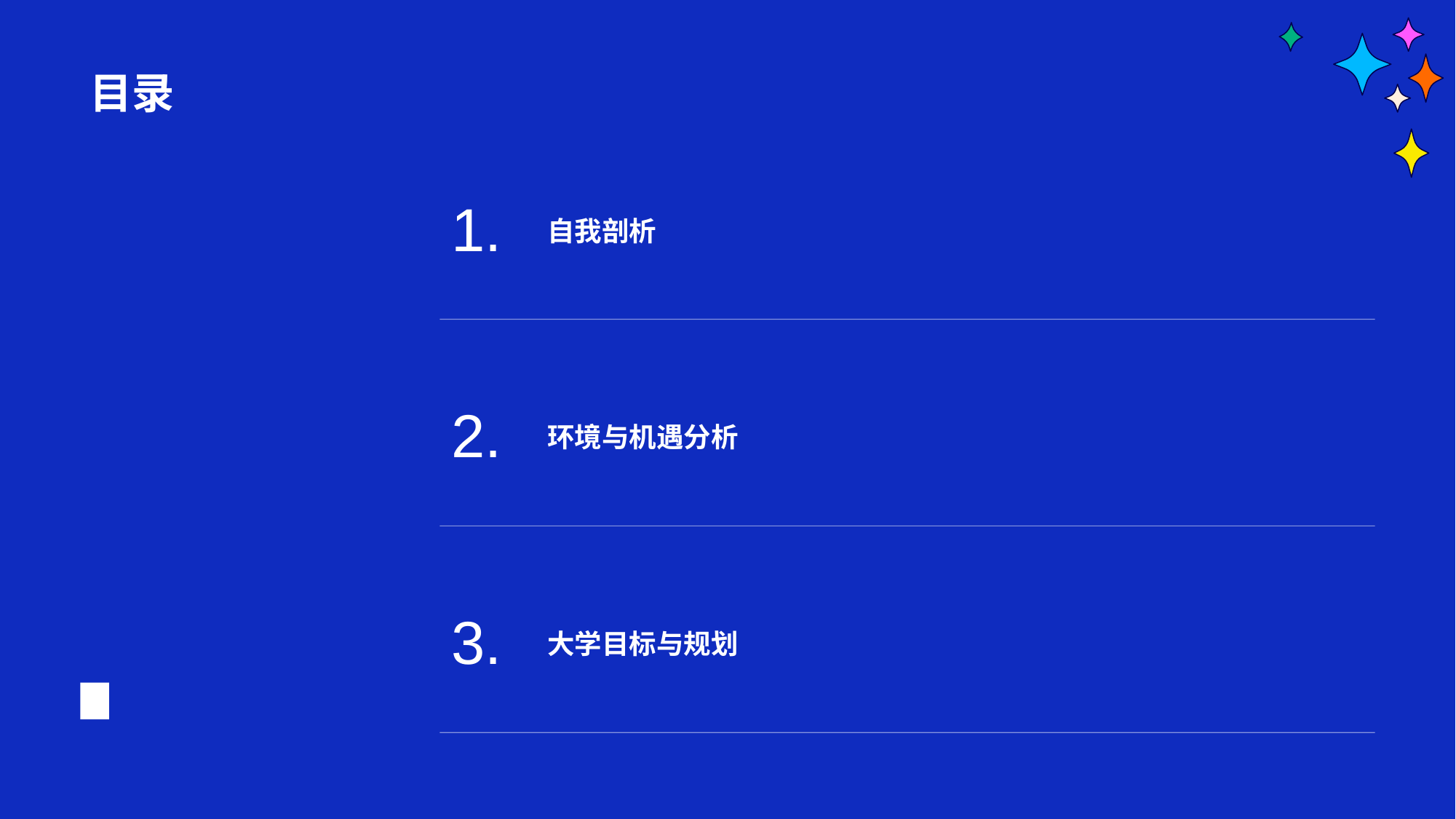

# 目录
1.
自我剖析

环境与机遇分析
2.
大学目标与规划
3.